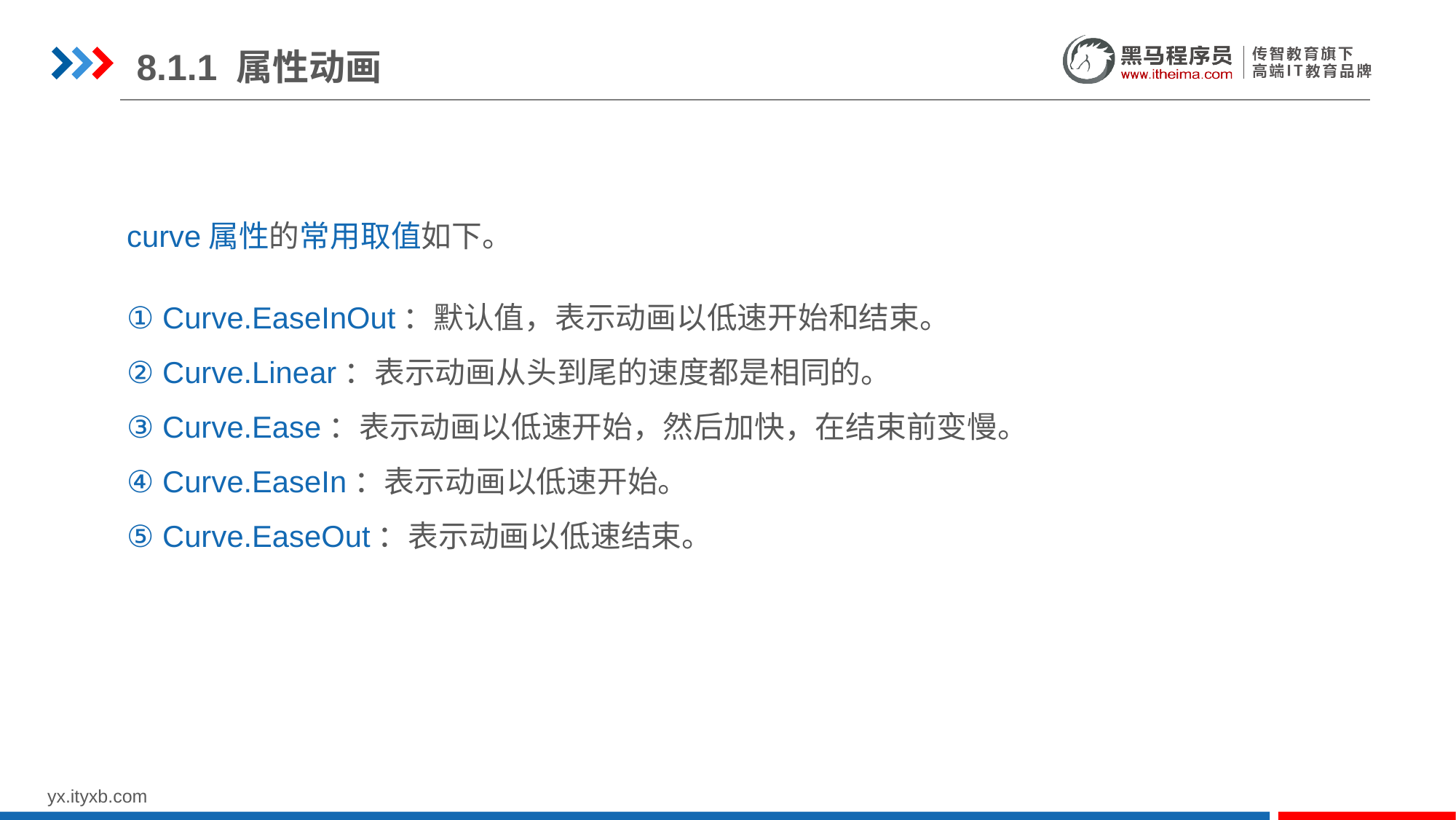

8.1.1 属性动画
curve属性的常用取值如下。

① Curve.EaseInOut：默认值，表示动画以低速开始和结束。
② Curve.Linear：表示动画从头到尾的速度都是相同的。
③ Curve.Ease：表示动画以低速开始，然后加快，在结束前变慢。
④ Curve.EaseIn：表示动画以低速开始。
⑤ Curve.EaseOut：表示动画以低速结束。